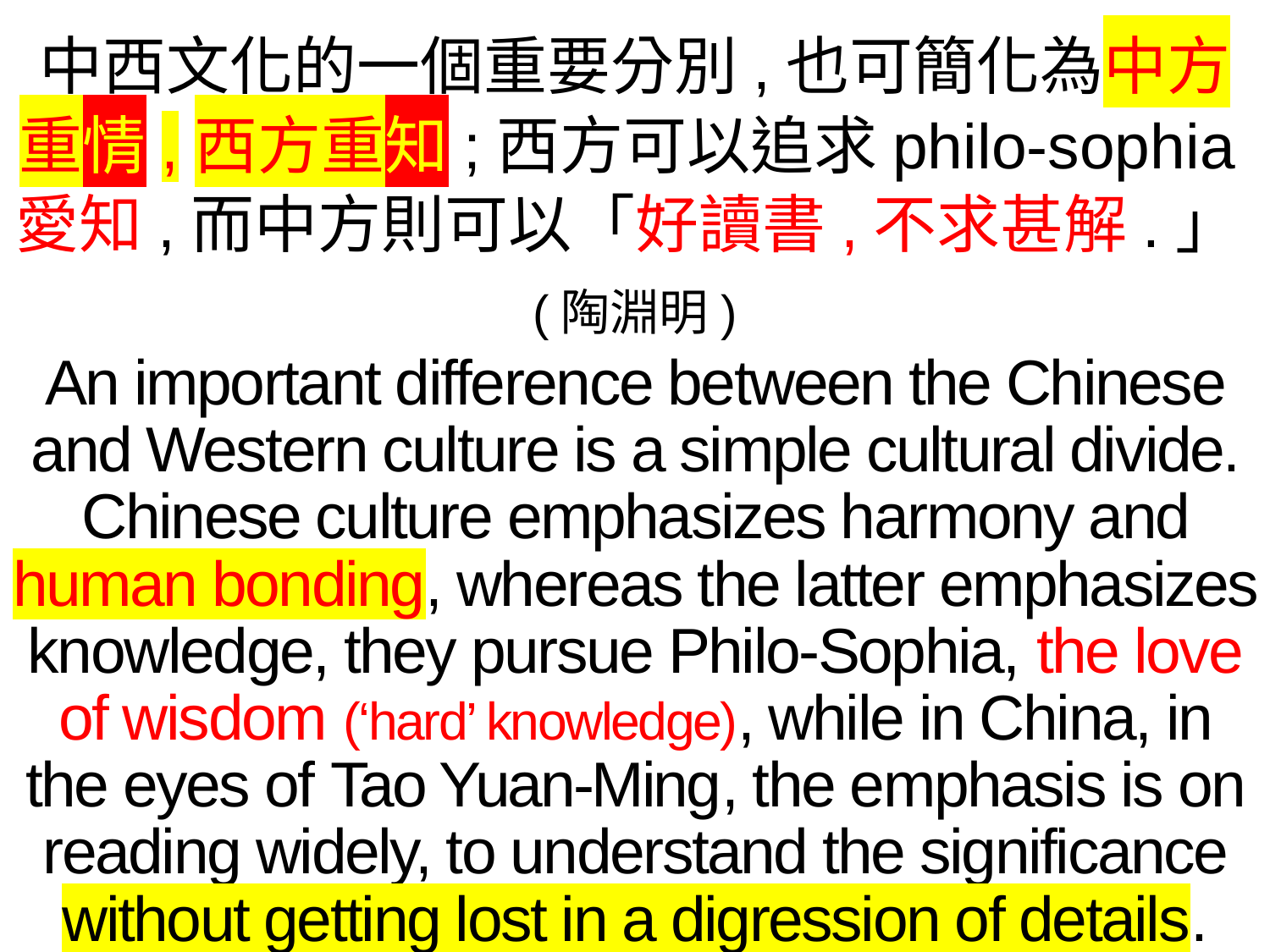

中西文化的一個重要分別,也可簡化為中方重情,西方重知;西方可以追求philo-sophia愛知,而中方則可以「好讀書,不求甚解.」(陶淵明)
An important difference between the Chinese and Western culture is a simple cultural divide. Chinese culture emphasizes harmony and human bonding, whereas the latter emphasizes knowledge, they pursue Philo-Sophia, the love of wisdom (‘hard’ knowledge), while in China, in the eyes of Tao Yuan-Ming, the emphasis is on reading widely, to understand the significance without getting lost in a digression of details.